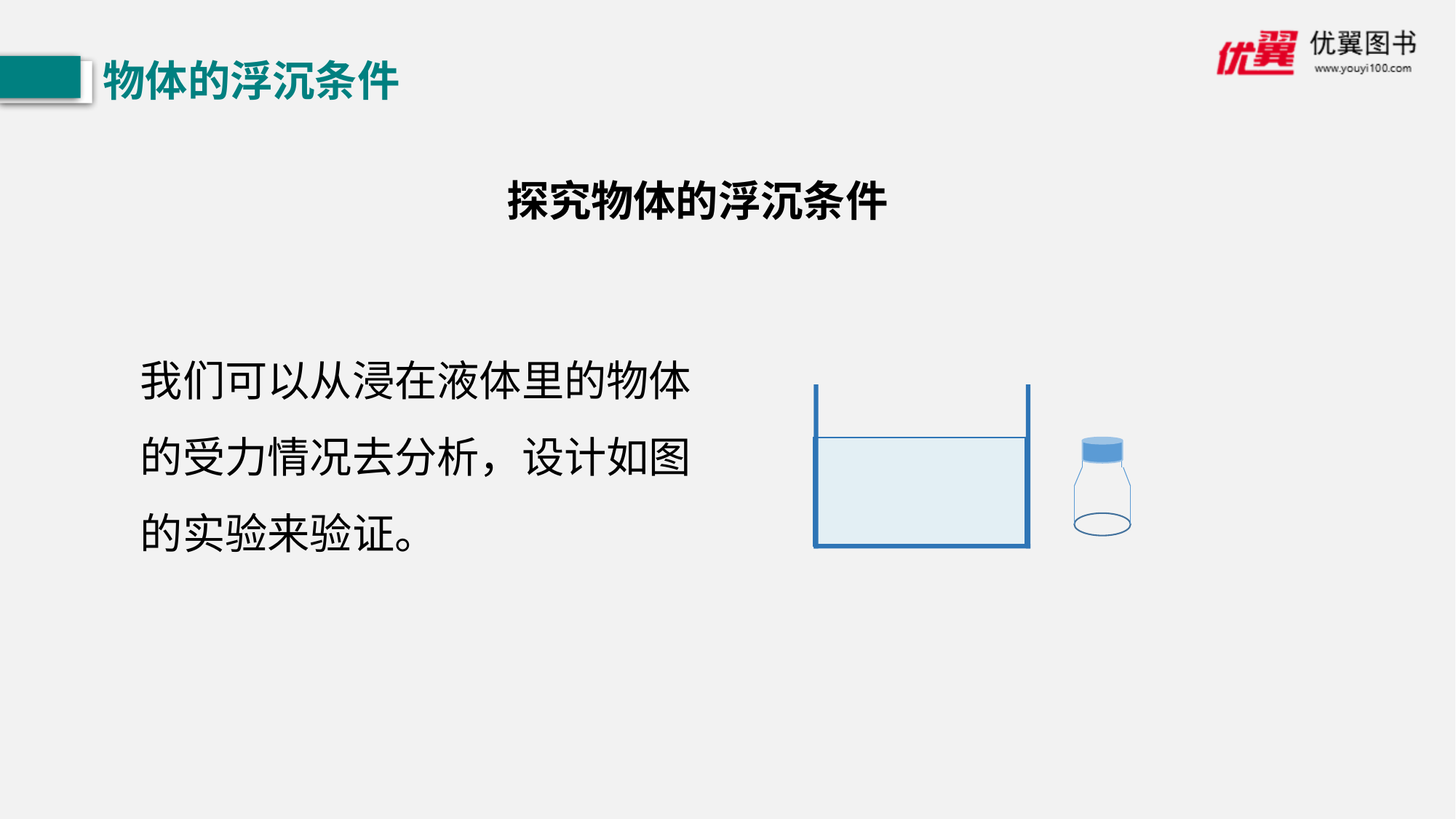

物体的浮沉条件

探究物体的浮沉条件
我们可以从浸在液体里的物体的受力情况去分析，设计如图的实验来验证。